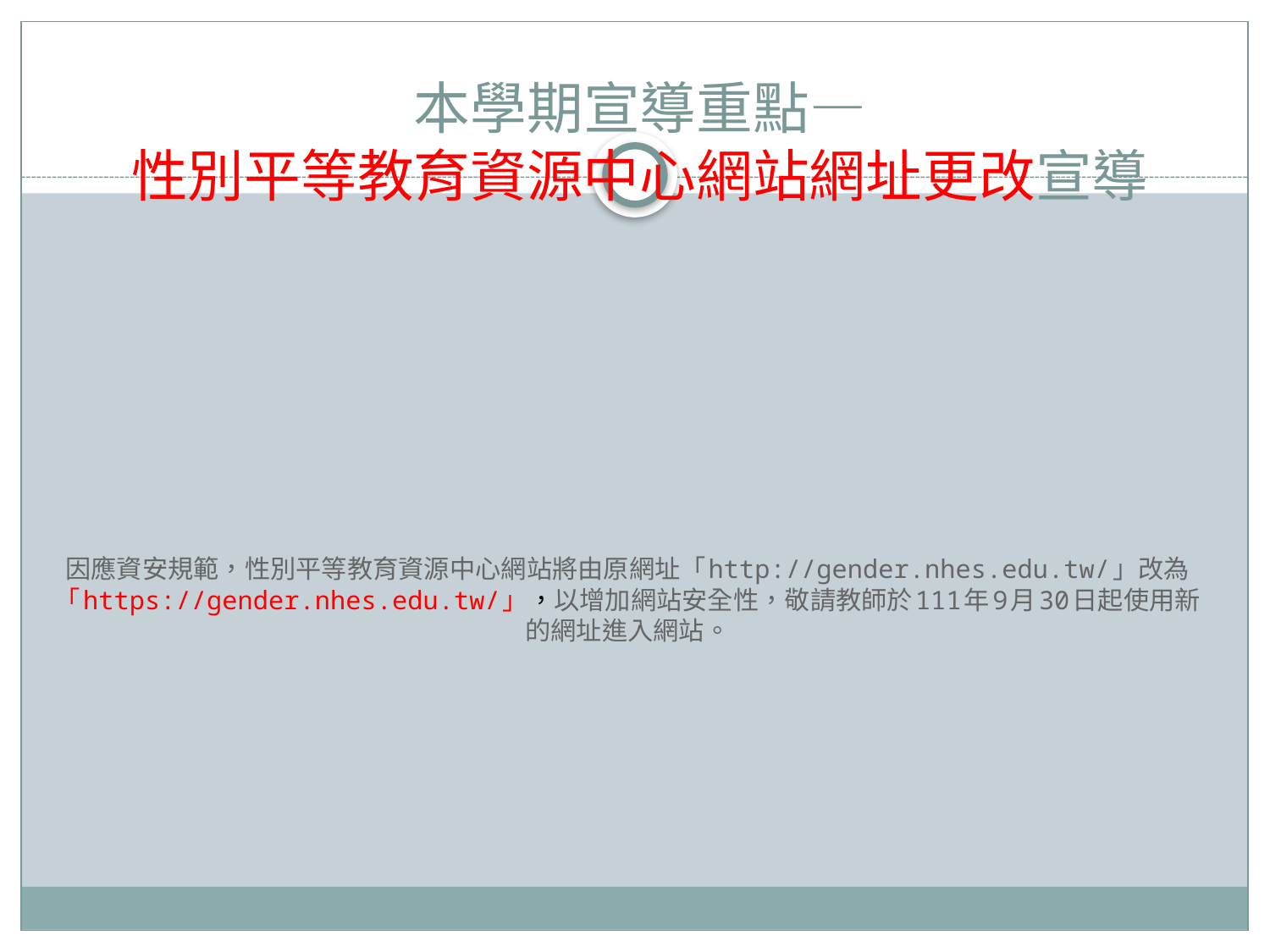

本學期宣導重點—
性別平等教育資源中心網站網址更改宣導
# 因應資安規範，性別平等教育資源中心網站將由原網址「http://gender.nhes.edu.tw/」改為「https://gender.nhes.edu.tw/」，以增加網站安全性，敬請教師於111年9月30日起使用新的網址進入網站。